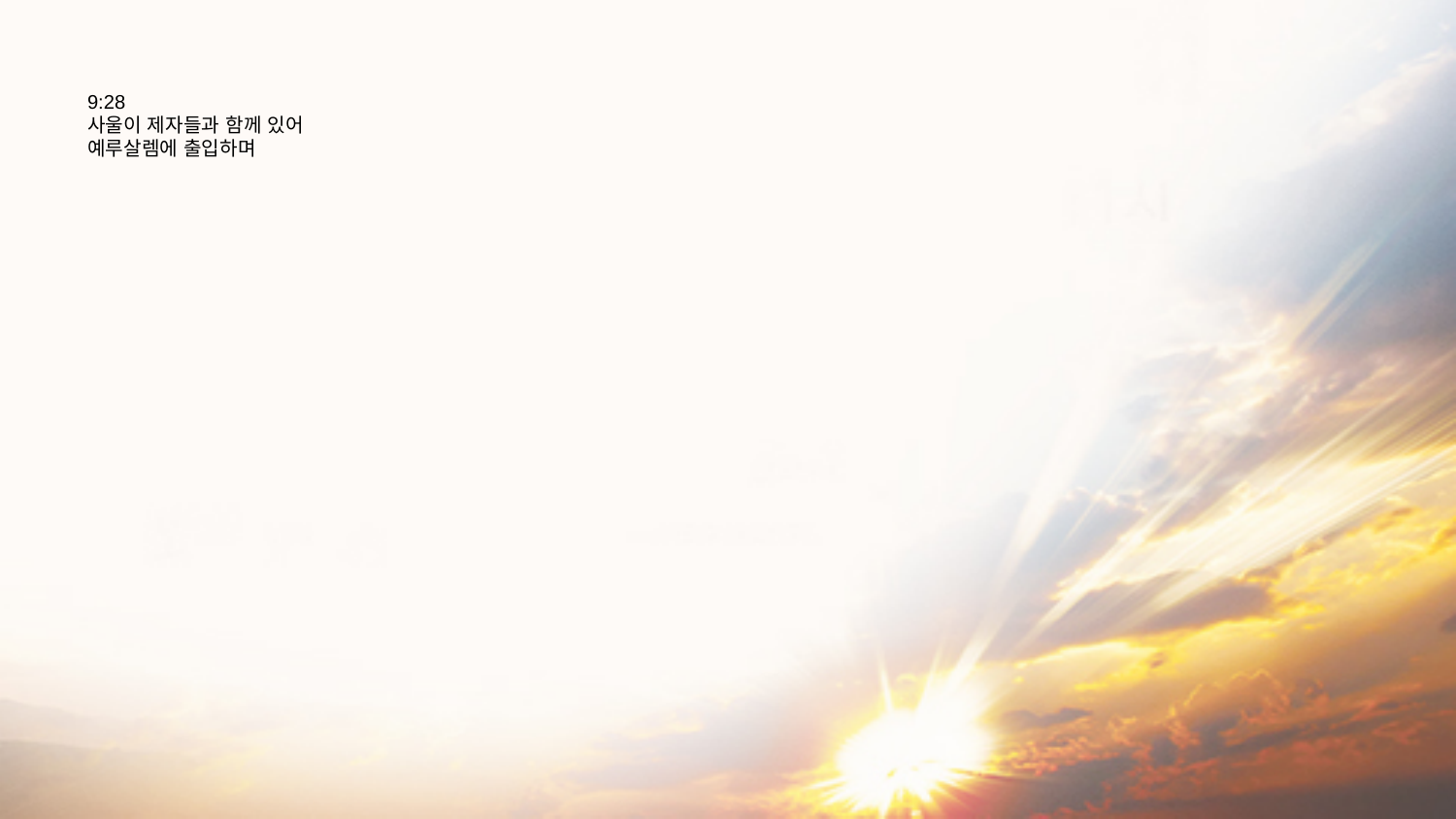

# 9:28 사울이 제자들과 함께 있어 예루살렘에 출입하며